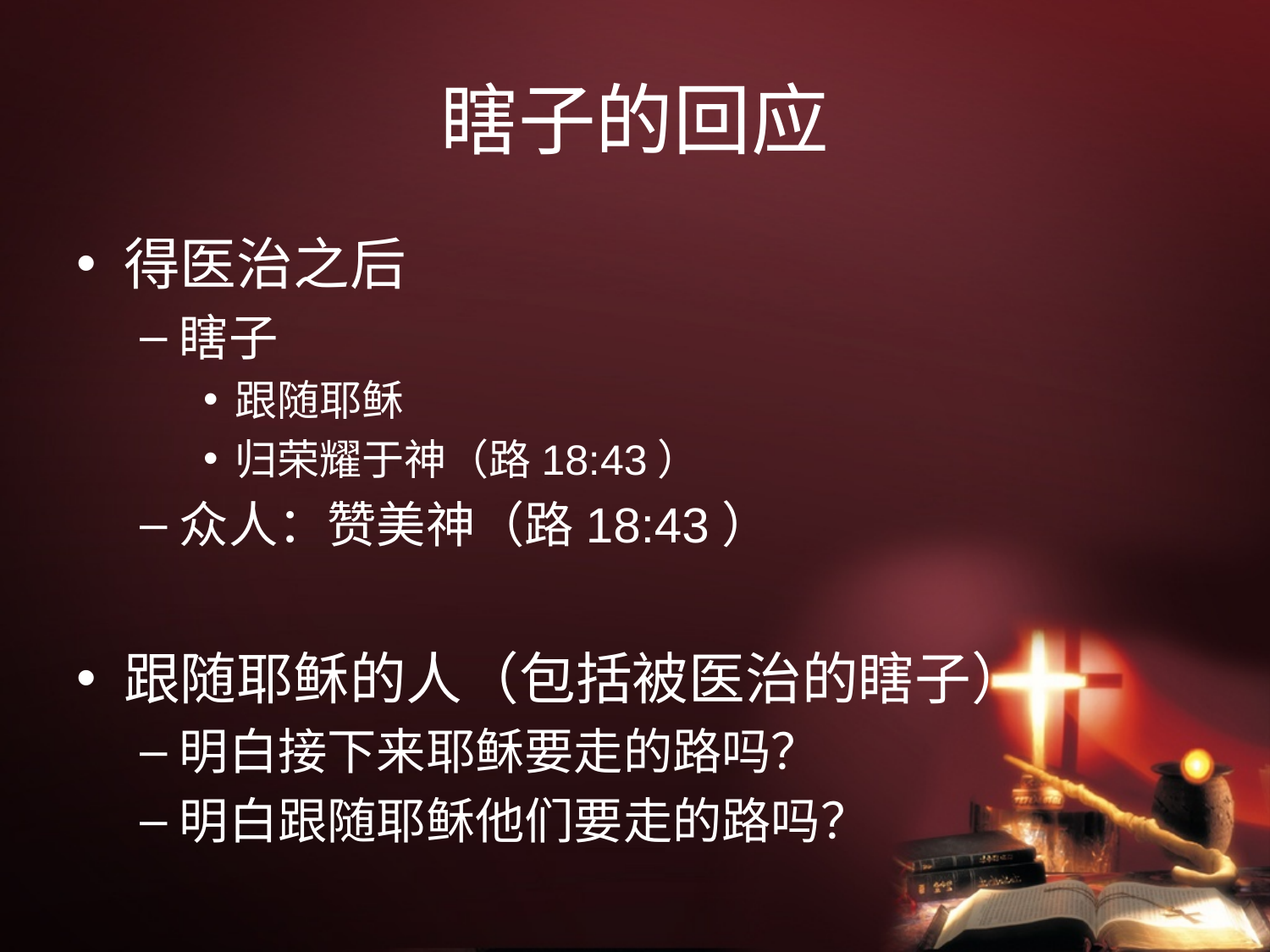

# 瞎子的回应
得医治之后
瞎子
跟随耶稣
归荣耀于神（路18:43）
众人：赞美神（路18:43）

跟随耶稣的人（包括被医治的瞎子）
明白接下来耶稣要走的路吗？
明白跟随耶稣他们要走的路吗？